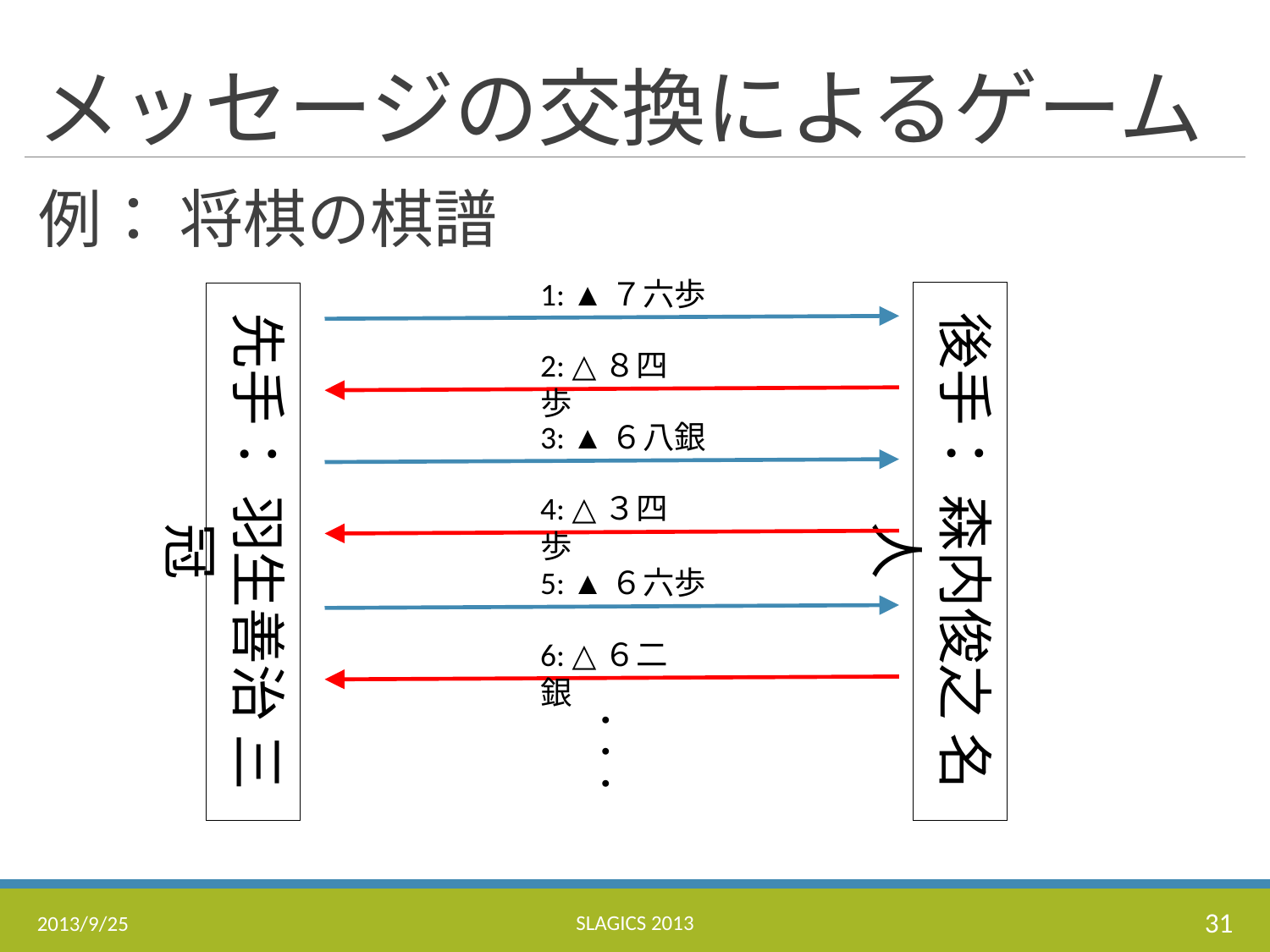

# メッセージの交換によるゲーム
例： 将棋の棋譜
1: ▲７六歩
後手： 森内俊之 名人
先手： 羽生善治 三冠
2: △８四歩
3: ▲６八銀
4: △３四歩
5: ▲６六歩
6: △６二銀
・・・
SLAGICS 2013
31
2013/9/25